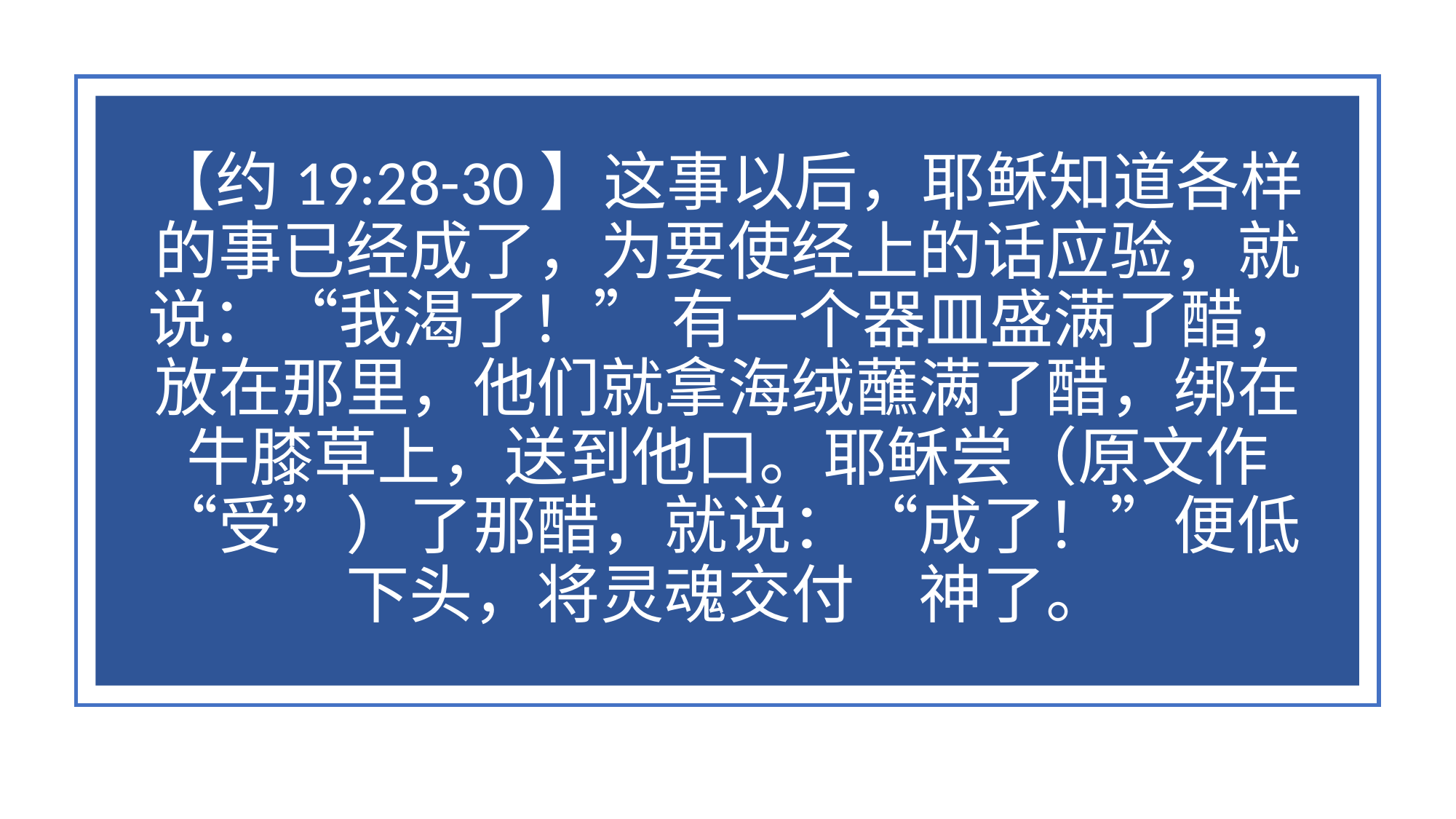

# 【约19:28-30】这事以后，耶稣知道各样的事已经成了，为要使经上的话应验，就说：“我渴了！” 有一个器皿盛满了醋，放在那里，他们就拿海绒蘸满了醋，绑在牛膝草上，送到他口。耶稣尝（原文作“受”）了那醋，就说：“成了！”便低下头，将灵魂交付　神了。